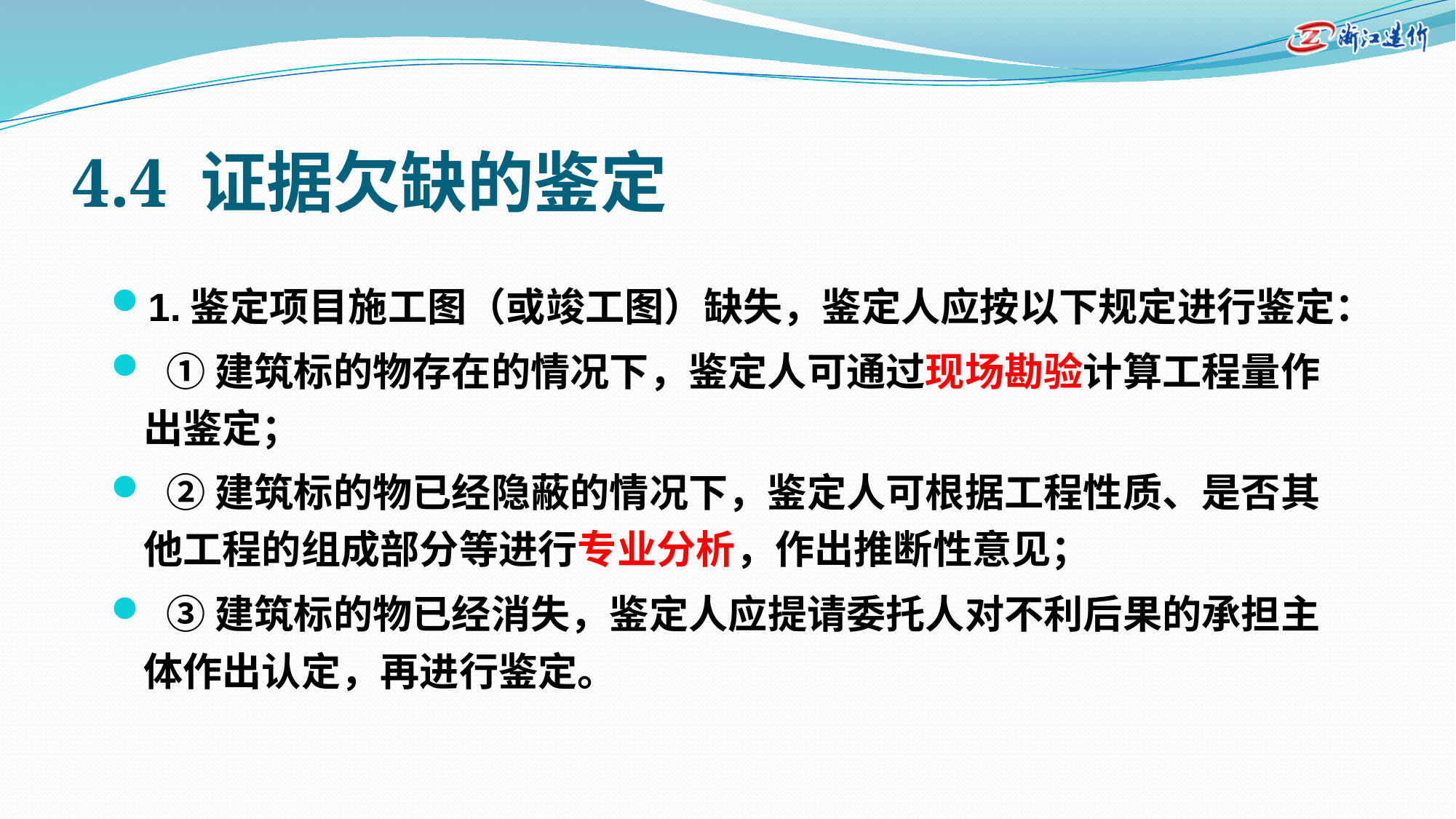

# 4.4 证据欠缺的鉴定
1.鉴定项目施工图（或竣工图）缺失，鉴定人应按以下规定进行鉴定：
  ①建筑标的物存在的情况下，鉴定人可通过现场勘验计算工程量作出鉴定；
  ②建筑标的物已经隐蔽的情况下，鉴定人可根据工程性质、是否其他工程的组成部分等进行专业分析，作出推断性意见；
  ③建筑标的物已经消失，鉴定人应提请委托人对不利后果的承担主体作出认定，再进行鉴定。